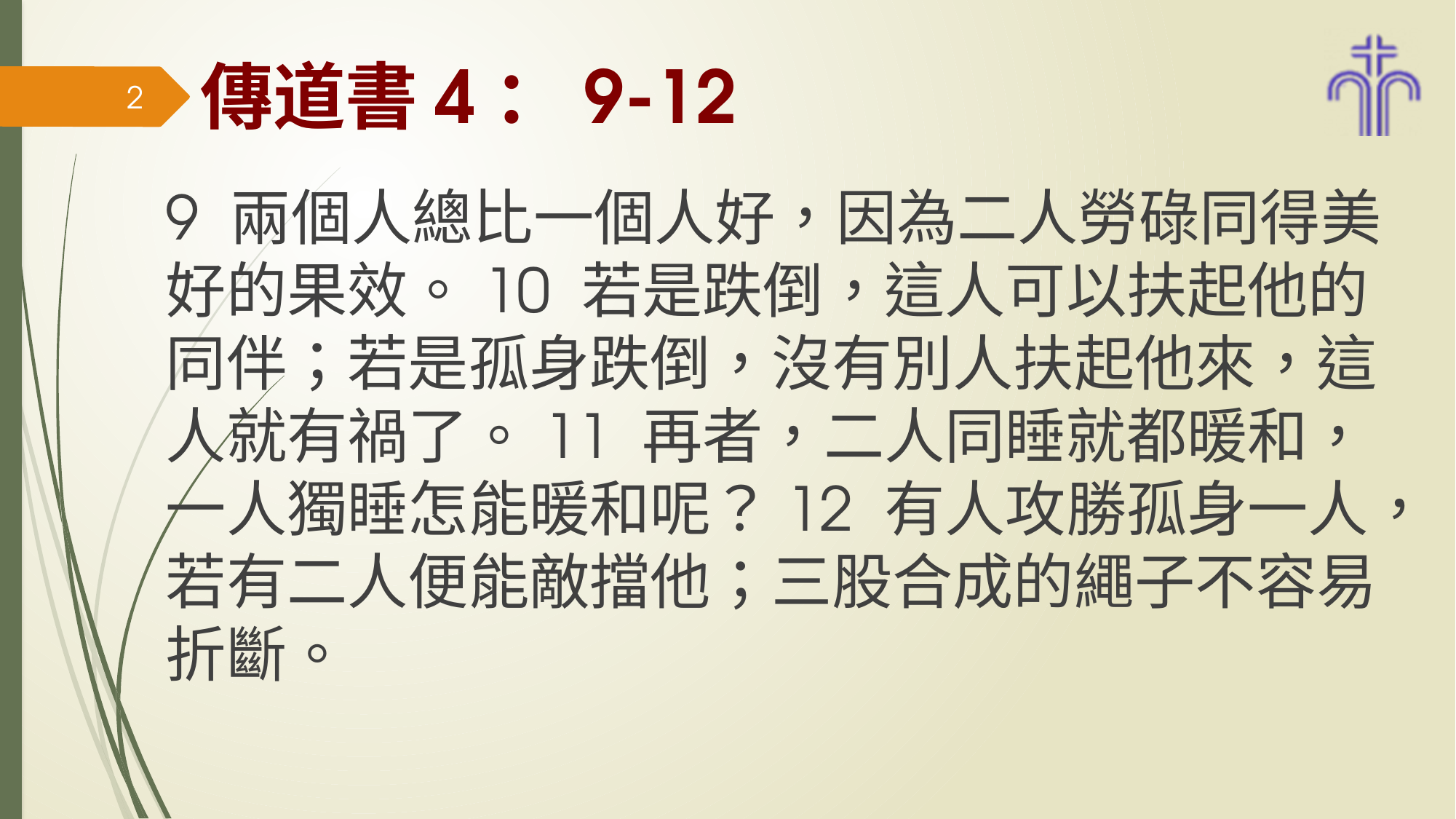

# 傳道書4：9-12
2
9 兩個人總比一個人好，因為二人勞碌同得美好的果效。10 若是跌倒，這人可以扶起他的同伴；若是孤身跌倒，沒有別人扶起他來，這人就有禍了。11 再者，二人同睡就都暖和，一人獨睡怎能暖和呢？12 有人攻勝孤身一人，若有二人便能敵擋他；三股合成的繩子不容易折斷。